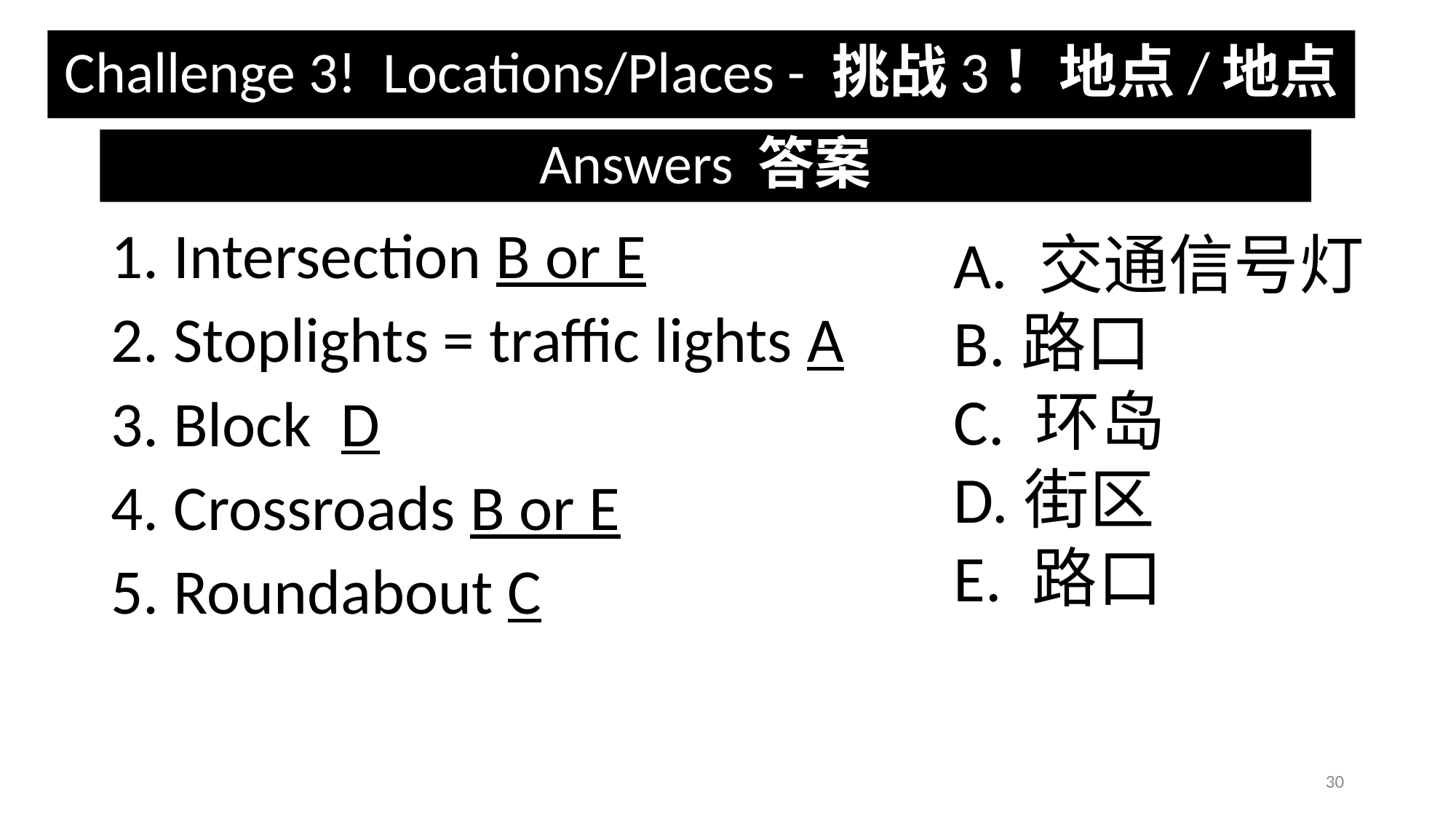

Challenge 3!  Locations/Places - 挑战3！地点/地点
# Answers 答案
1. Intersection B or E
2. Stoplights = traffic lights A
3. Block  D
4. Crossroads B or E
5. Roundabout C

A. 交通信号灯
B.路口
C. 环岛
D.街区
E. 路口

30